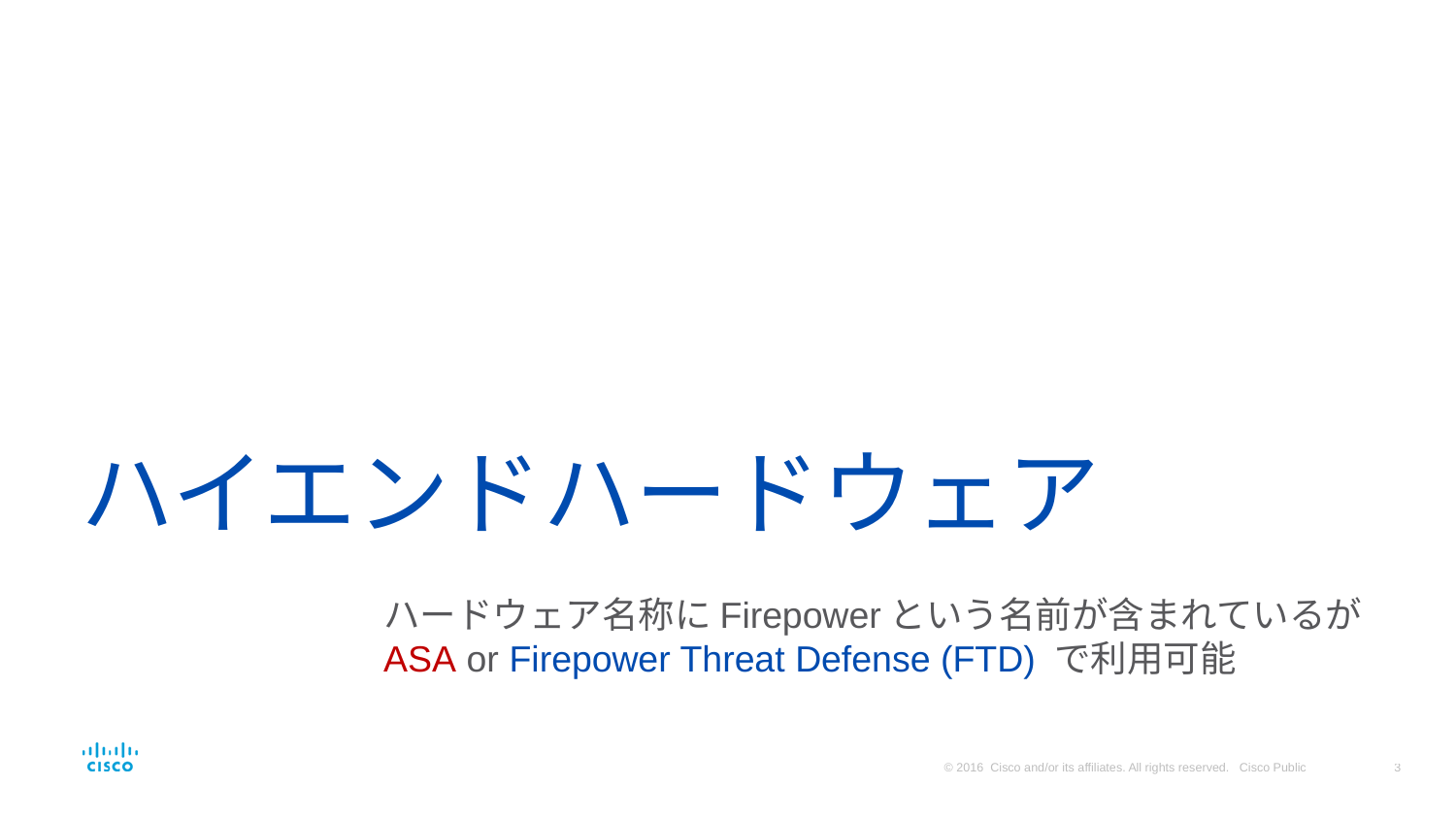

# ハイエンドハードウェア
ハードウェア名称にFirepowerという名前が含まれているが
ASA or Firepower Threat Defense (FTD) で利用可能